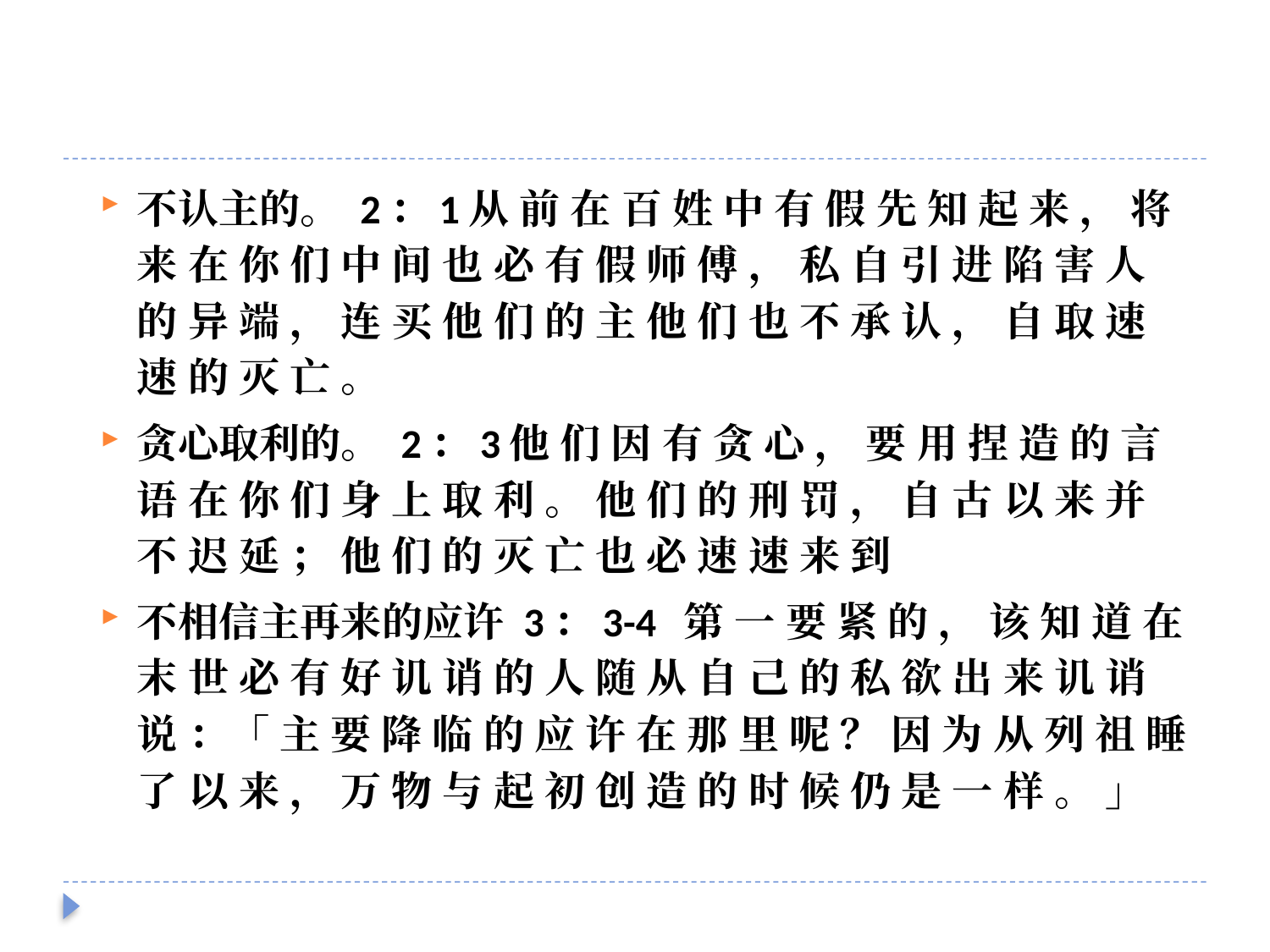

不认主的。 2：1从 前 在 百 姓 中 有 假 先 知 起 来 ， 将 来 在 你 们 中 间 也 必 有 假 师 傅 ， 私 自 引 进 陷 害 人 的 异 端 ， 连 买 他 们 的 主 他 们 也 不 承 认 ， 自 取 速 速 的 灭 亡 。
贪心取利的。 2：3他 们 因 有 贪 心 ， 要 用 捏 造 的 言 语 在 你 们 身 上 取 利 。 他 们 的 刑 罚 ， 自 古 以 来 并 不 迟 延 ； 他 们 的 灭 亡 也 必 速 速 来 到
不相信主再来的应许 3：3-4  第 一 要 紧 的 ， 该 知 道 在 末 世 必 有 好 讥 诮 的 人 随 从 自 己 的 私 欲 出 来 讥 诮 说 ：「 主 要 降 临 的 应 许 在 那 里 呢 ？ 因 为 从 列 祖 睡 了 以 来 ， 万 物 与 起 初 创 造 的 时 候 仍 是 一 样 。 」